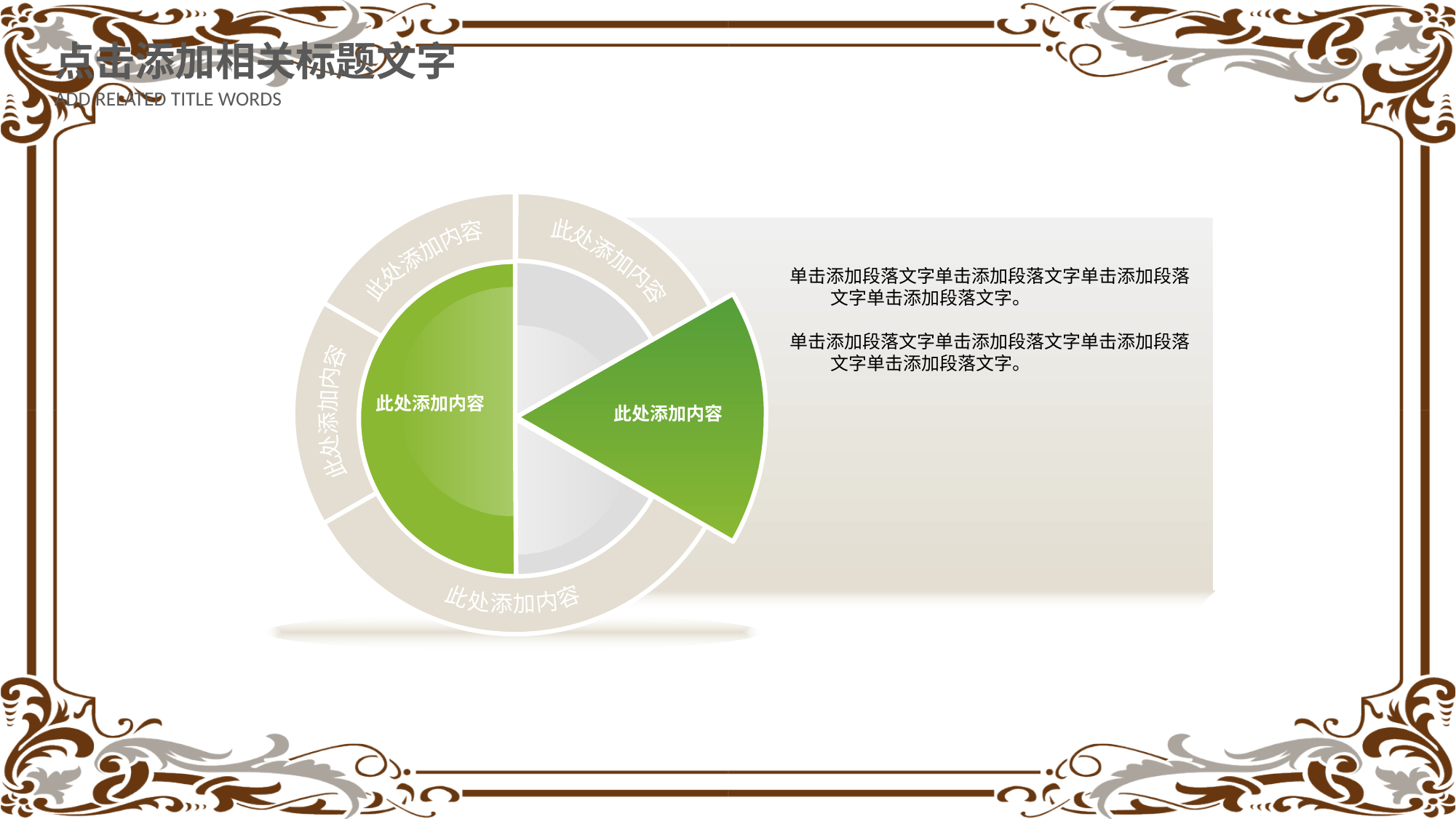

点击添加相关标题文字
ADD RELATED TITLE WORDS

此处添加内容
此处添加内容
单击添加段落文字单击添加段落文字单击添加段落文字单击添加段落文字。

单击添加段落文字单击添加段落文字单击添加段落文字单击添加段落文字。

此处添加内容
此处添加内容
此处添加内容

此处添加内容